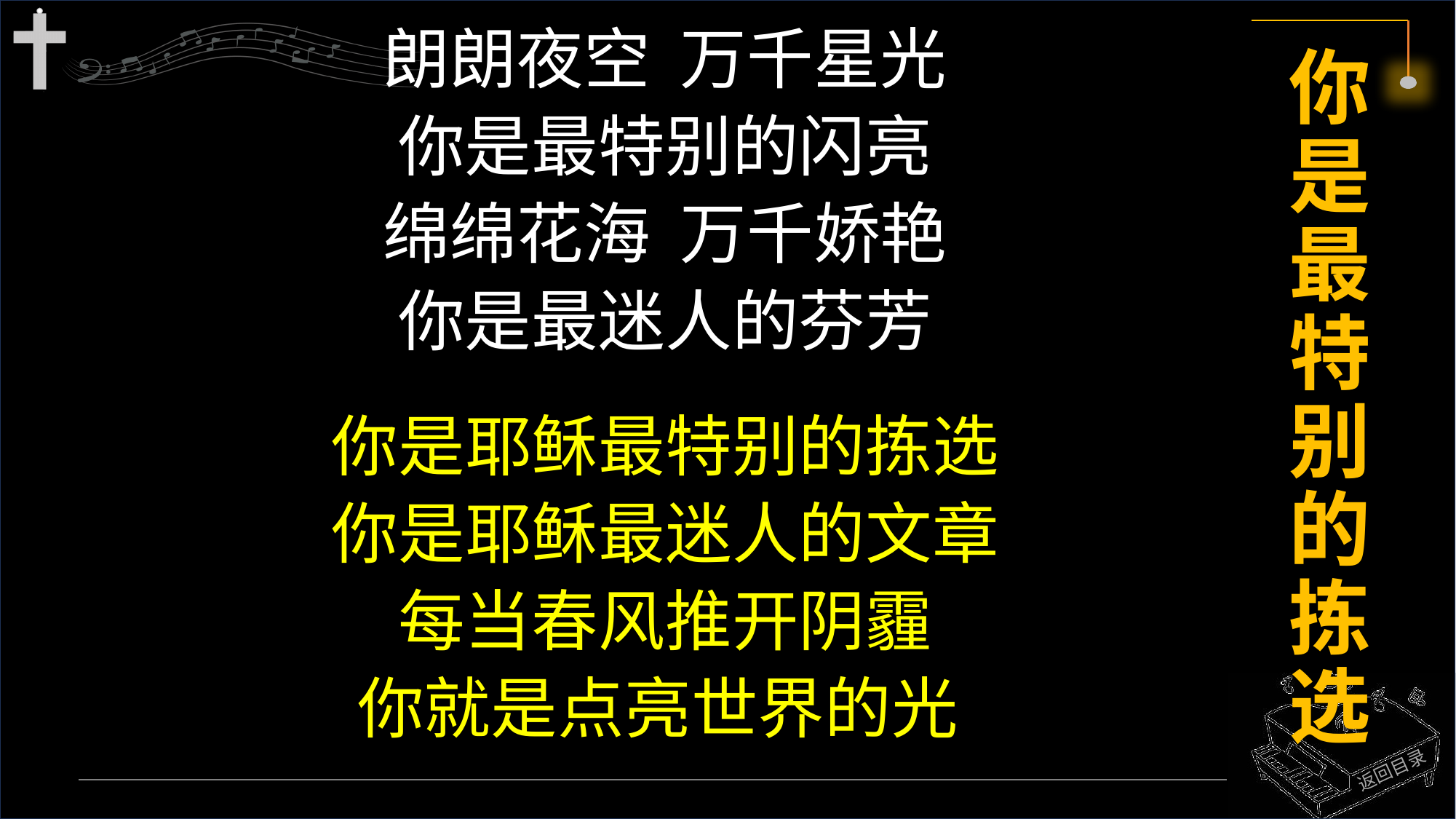

朗朗夜空  万千星光
你是最特别的闪亮
绵绵花海  万千娇艳
你是最迷人的芬芳

你是耶稣最特别的拣选
你是耶稣最迷人的文章
每当春风推开阴霾
你就是点亮世界的光
# 你是最特别的拣选